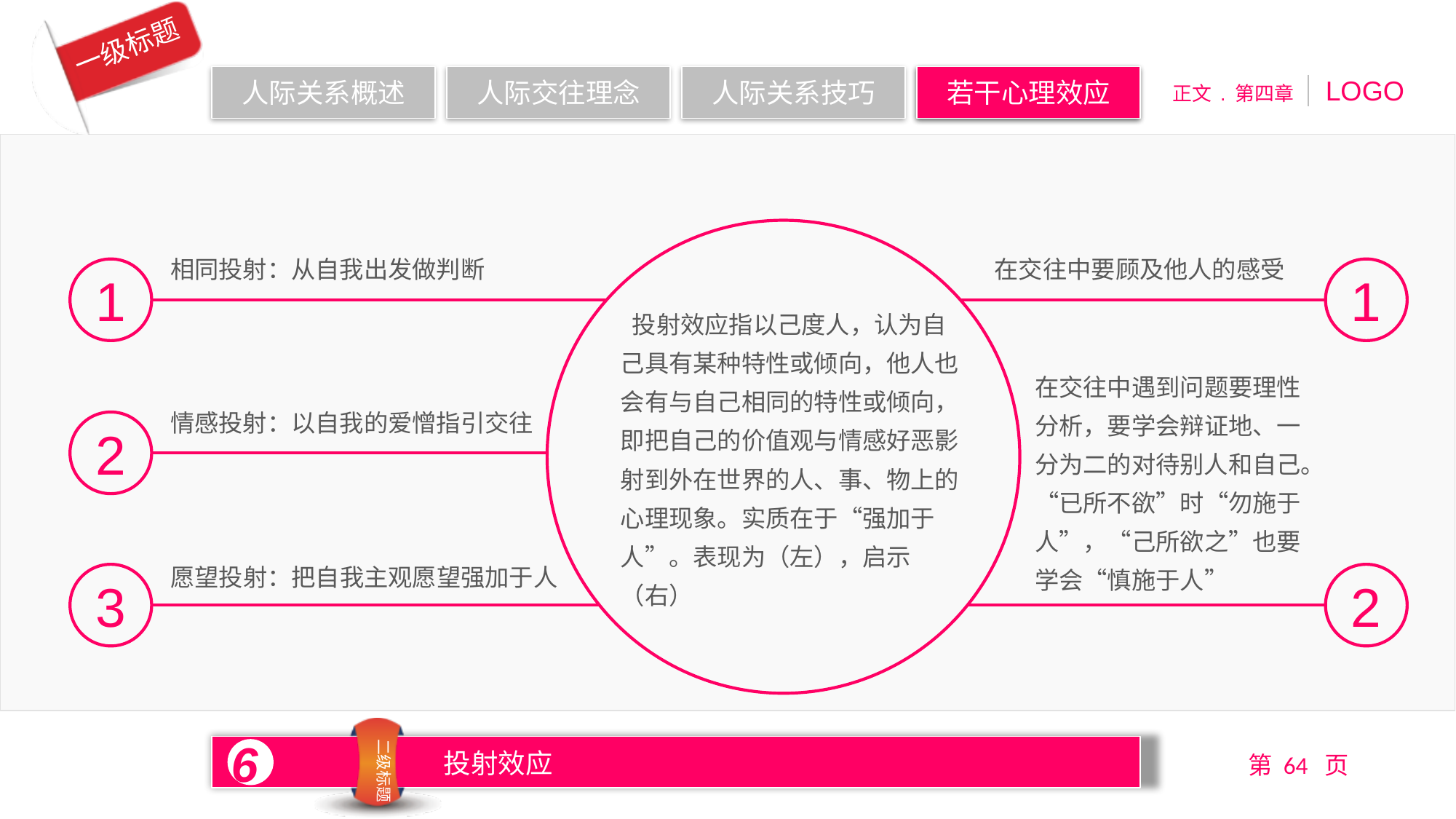

相同投射：从自我出发做判断
在交往中要顾及他人的感受
1
1
投射效应指以己度人，认为自己具有某种特性或倾向，他人也会有与自己相同的特性或倾向，即把自己的价值观与情感好恶影射到外在世界的人、事、物上的心理现象。实质在于“强加于人”。表现为（左），启示（右）
在交往中遇到问题要理性分析，要学会辩证地、一分为二的对待别人和自己。“已所不欲”时“勿施于人”，“己所欲之”也要学会“慎施于人”
情感投射：以自我的爱憎指引交往
2
愿望投射：把自我主观愿望强加于人
3
2
6
投射效应